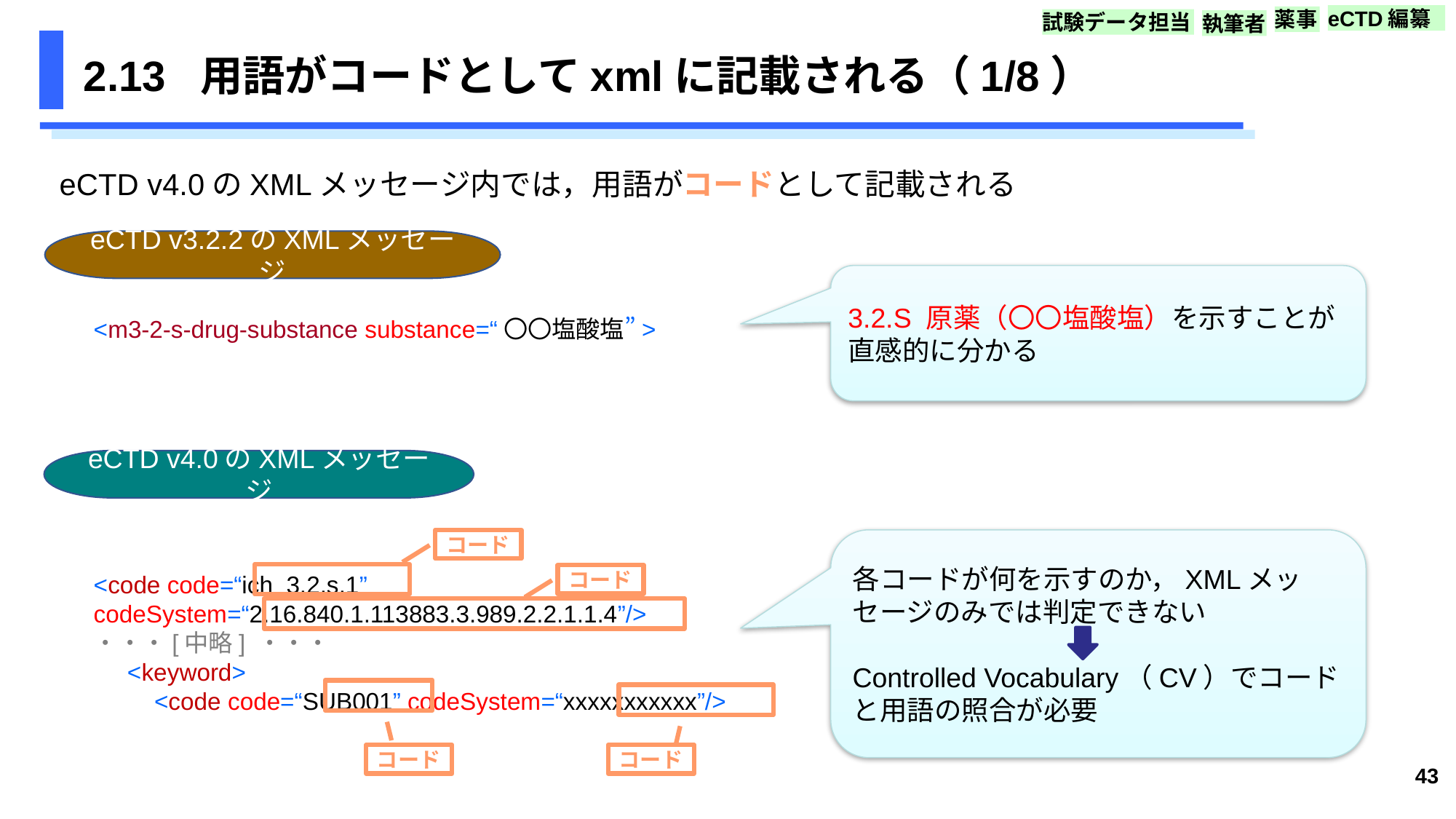

eCTD編纂
薬事
試験データ担当
執筆者
# 2.13  用語がコードとしてxmlに記載される（1/8）
eCTD v4.0のXMLメッセージ内では，用語がコードとして記載される
eCTD v3.2.2のXMLメッセージ
3.2.S 原薬（〇〇塩酸塩）を示すことが直感的に分かる
<m3-2-s-drug-substance substance=“〇〇塩酸塩”>
eCTD v4.0のXMLメッセージ
コード
各コードが何を示すのか，XMLメッセージのみでは判定できない

Controlled Vocabulary（CV）でコードと用語の照合が必要
<code code=“ich_3.2.s.1” codeSystem=“2.16.840.1.113883.3.989.2.2.1.1.4”/>
・・・[中略] ・・・
     <keyword>
         <code code=“SUB001” codeSystem=“xxxxxxxxxxx”/>

コード

コード
コード
43